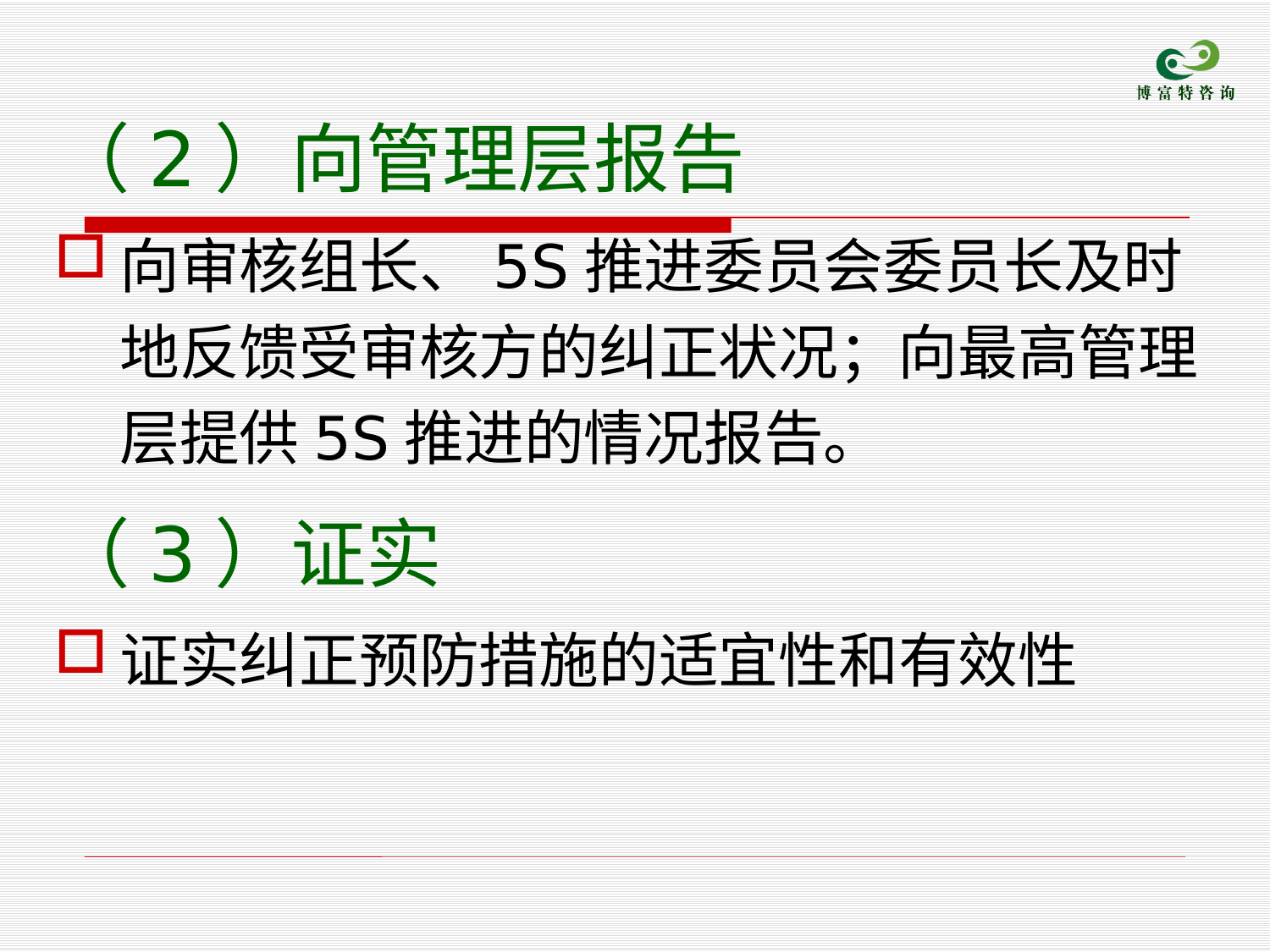

（2）向管理层报告
向审核组长、5S推进委员会委员长及时地反馈受审核方的纠正状况；向最高管理层提供5S推进的情况报告。
（3）证实
证实纠正预防措施的适宜性和有效性
787